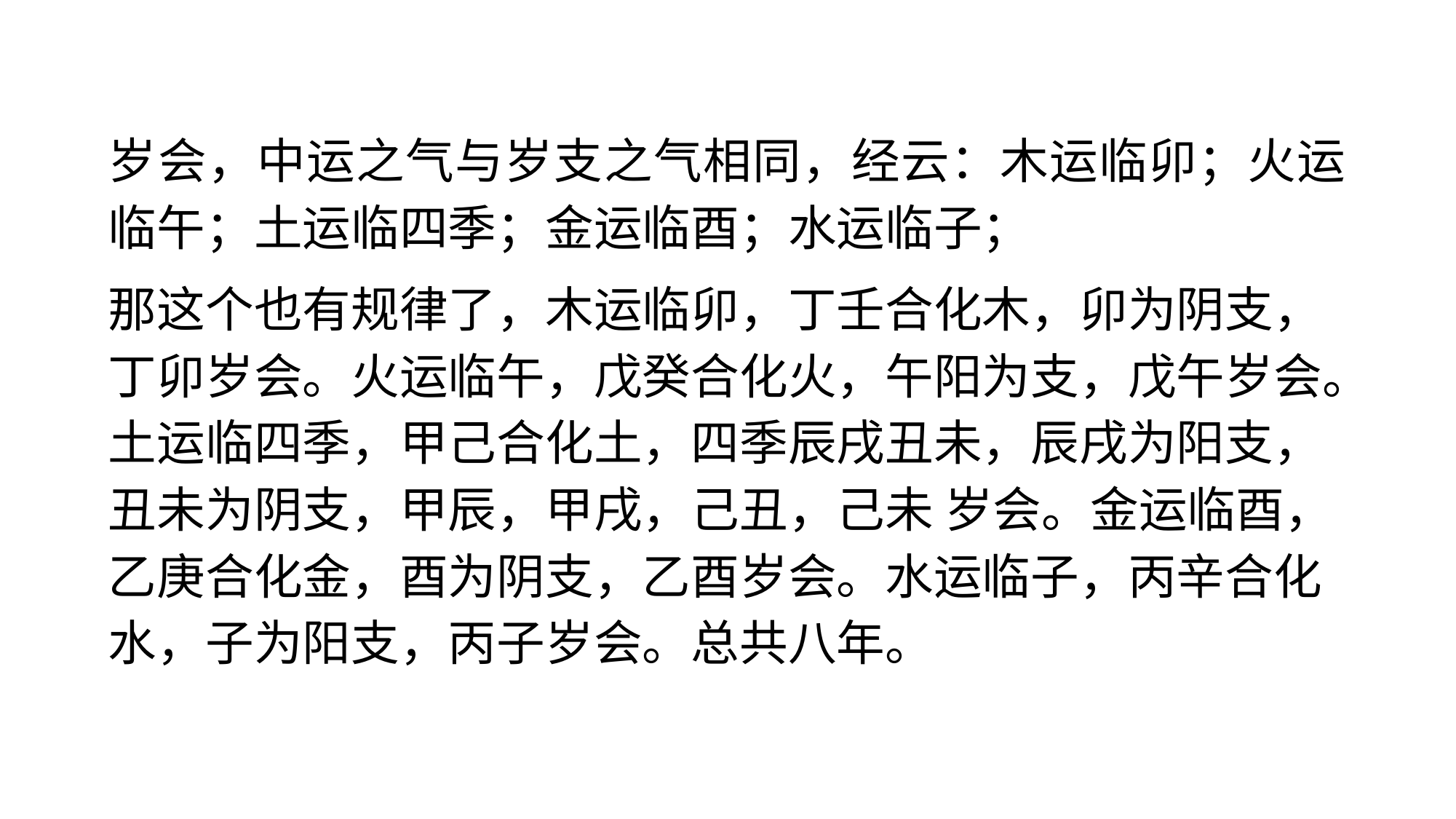

岁会，中运之气与岁支之气相同，经云：木运临卯；火运临午；土运临四季；金运临酉；水运临子；
那这个也有规律了，木运临卯，丁壬合化木，卯为阴支，丁卯岁会。火运临午，戊癸合化火，午阳为支，戊午岁会。土运临四季，甲己合化土，四季辰戌丑未，辰戌为阳支，丑未为阴支，甲辰，甲戌，己丑，己未 岁会。金运临酉，乙庚合化金，酉为阴支，乙酉岁会。水运临子，丙辛合化水，子为阳支，丙子岁会。总共八年。